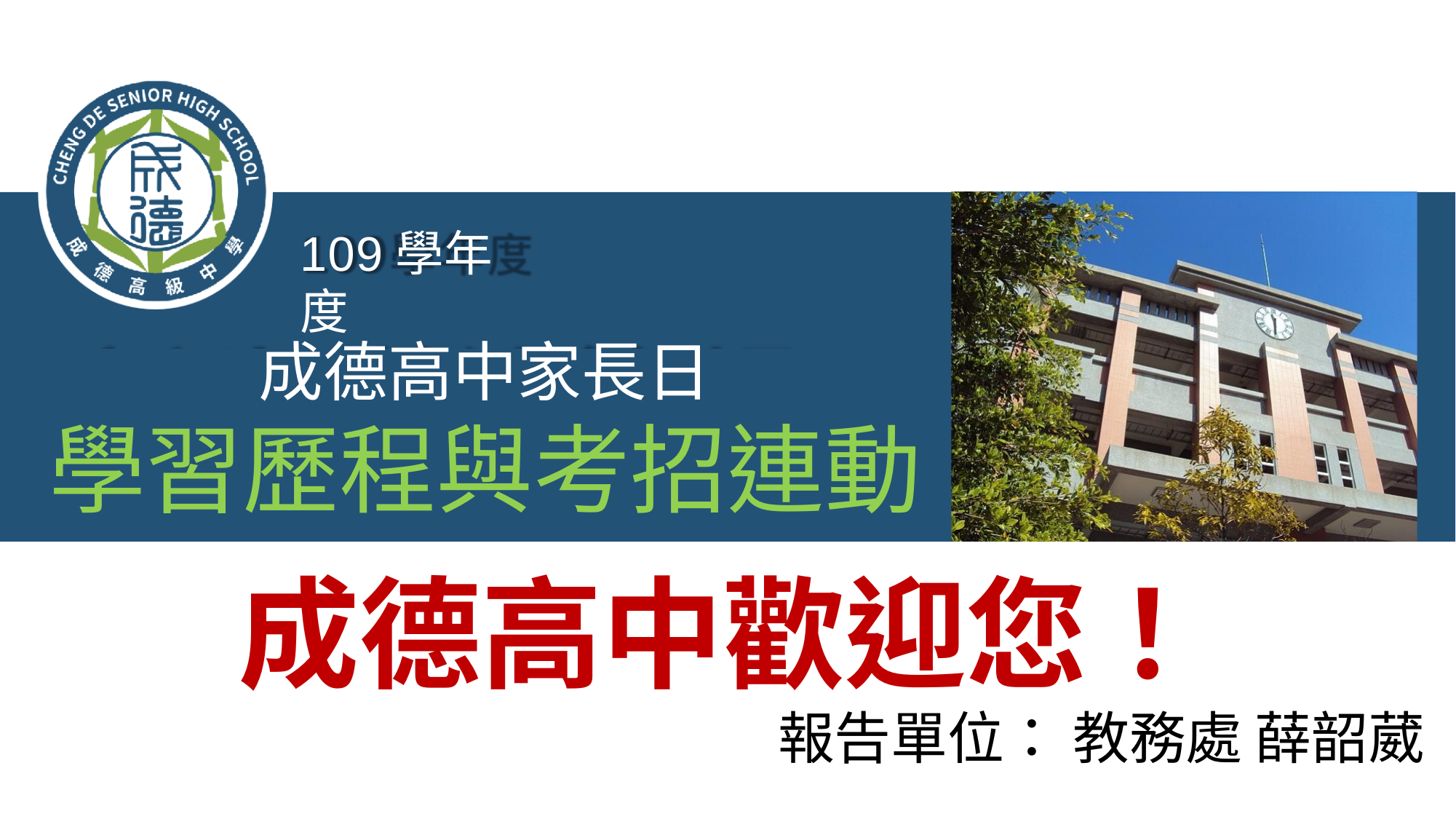

109學年度
成德高中家長日
學習歷程與考招連動
成德高中歡迎您！

報告單位： 教務處 薛韶葳